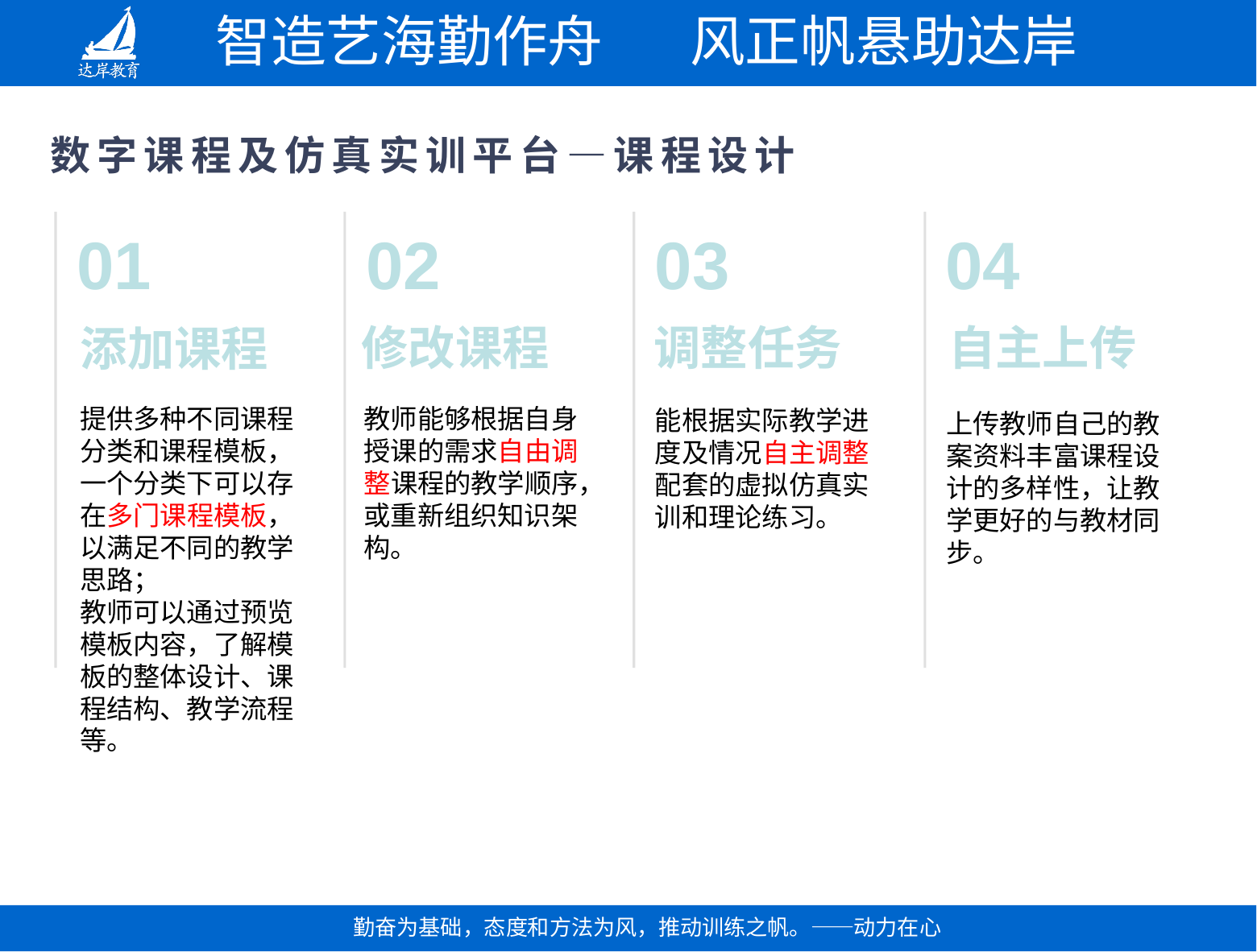

数字课程及仿真实训平台—课程设计
01
02
03
04
添加课程
修改课程
调整任务
自主上传
提供多种不同课程分类和课程模板，一个分类下可以存在多门课程模板，以满足不同的教学思路；
教师可以通过预览模板内容，了解模板的整体设计、课程结构、教学流程等。

教师能够根据自身授课的需求自由调整课程的教学顺序，或重新组织知识架构。
能根据实际教学进度及情况自主调整配套的虚拟仿真实训和理论练习。
上传教师自己的教案资料丰富课程设计的多样性，让教学更好的与教材同步。